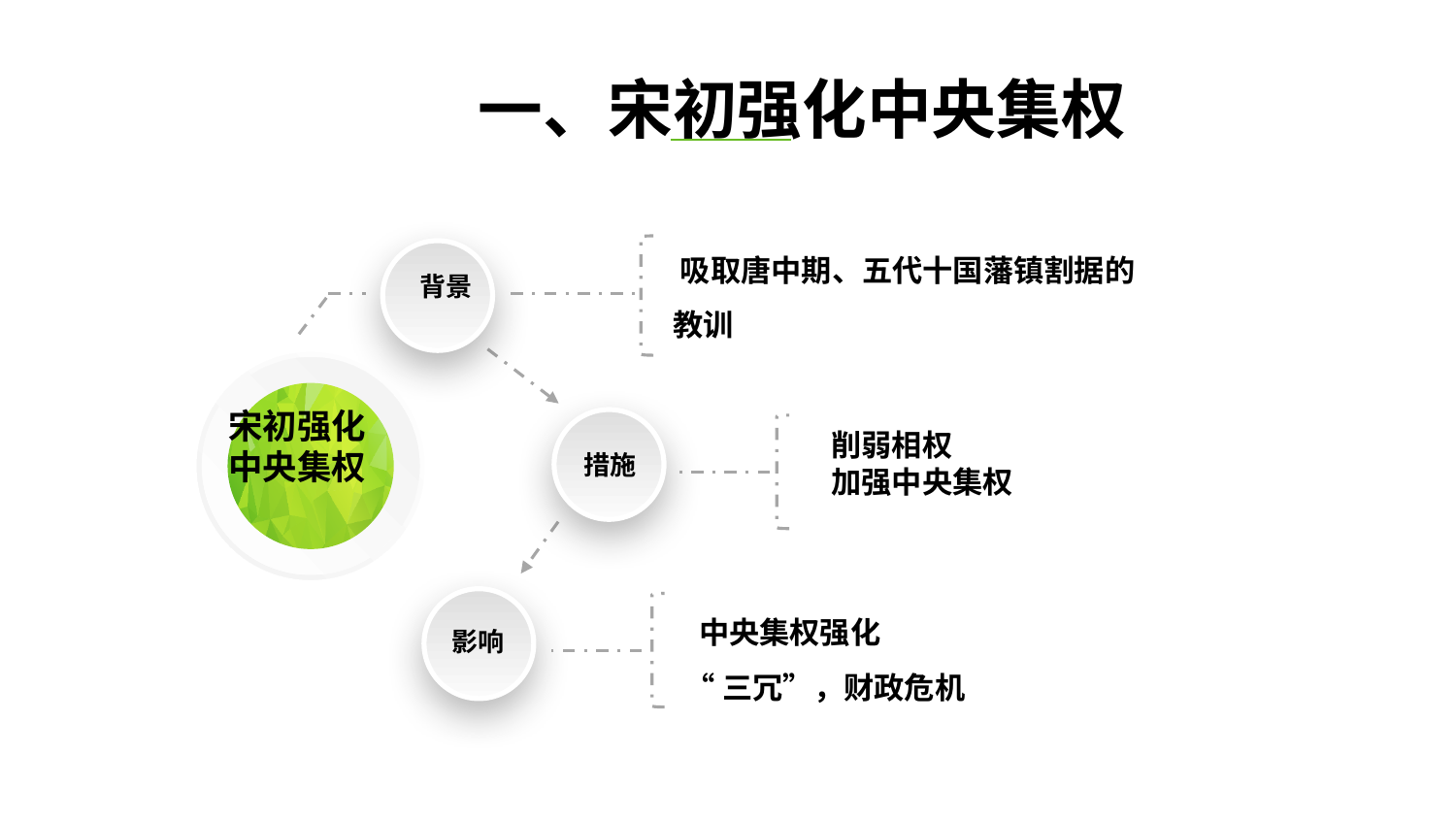

一、宋初强化中央集权

 吸取唐中期、五代十国藩镇割据的教训

背景

宋初强化中央集权

措施

削弱相权
加强中央集权

影响

 中央集权强化
“三冗”，财政危机